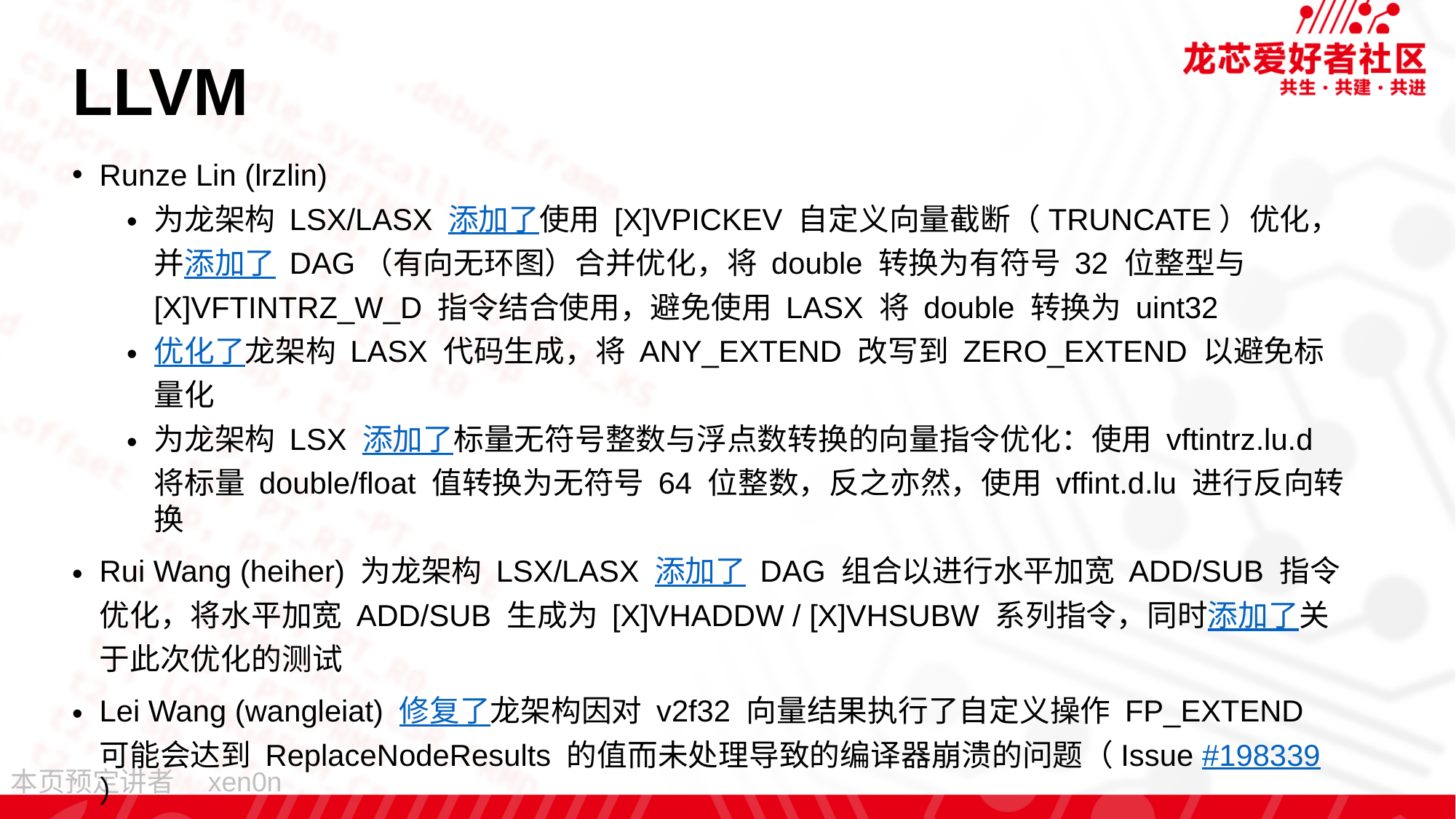

# LLVM
Runze Lin (lrzlin)
为龙架构 LSX/LASX 添加了使用 [X]VPICKEV​ 自定义向量截断（TRUNCATE​）优化，并添加了 DAG（有向无环图）合并优化，将 double 转换为有符号 32 位整型与 [X]VFTINTRZ_W_D​ 指令结合使用，避免使用 LASX 将 double 转换为 uint32​
优化了龙架构 LASX 代码生成，将 ANY_EXTEND​ 改写到 ZERO_EXTEND​ 以避免标量化
为龙架构 LSX 添加了标量无符号整数与浮点数转换的向量指令优化：使用 vftintrz.lu.d​ 将标量 double​/float​ 值转换为无符号 64 位整数，反之亦然，使用 vffint.d.lu​ 进行反向转换
Rui Wang (heiher) 为龙架构 LSX/LASX 添加了 DAG 组合以进行水平加宽 ADD​/SUB​ 指令优化，将水平加宽 ADD​/SUB​ 生成为 [X]VHADDW​ / [X]VHSUBW​ 系列指令，同时添加了关于此次优化的测试
Lei Wang (wangleiat) 修复了龙架构因对 v2f32​ 向量结果执行了自定义操作 FP_EXTEND​ 可能会达到 ReplaceNodeResults​ 的值而未处理导致的编译器崩溃的问题（Issue #198339）
该修复通过添加一个空的 ISD::FP_EXTEND​ 分支，让该操作回退到默认的类型合法化逻辑，并新增了测试用例验证从 <2 x half>​ 扩展到 <2 x float>​ 的正确编译
xen0n